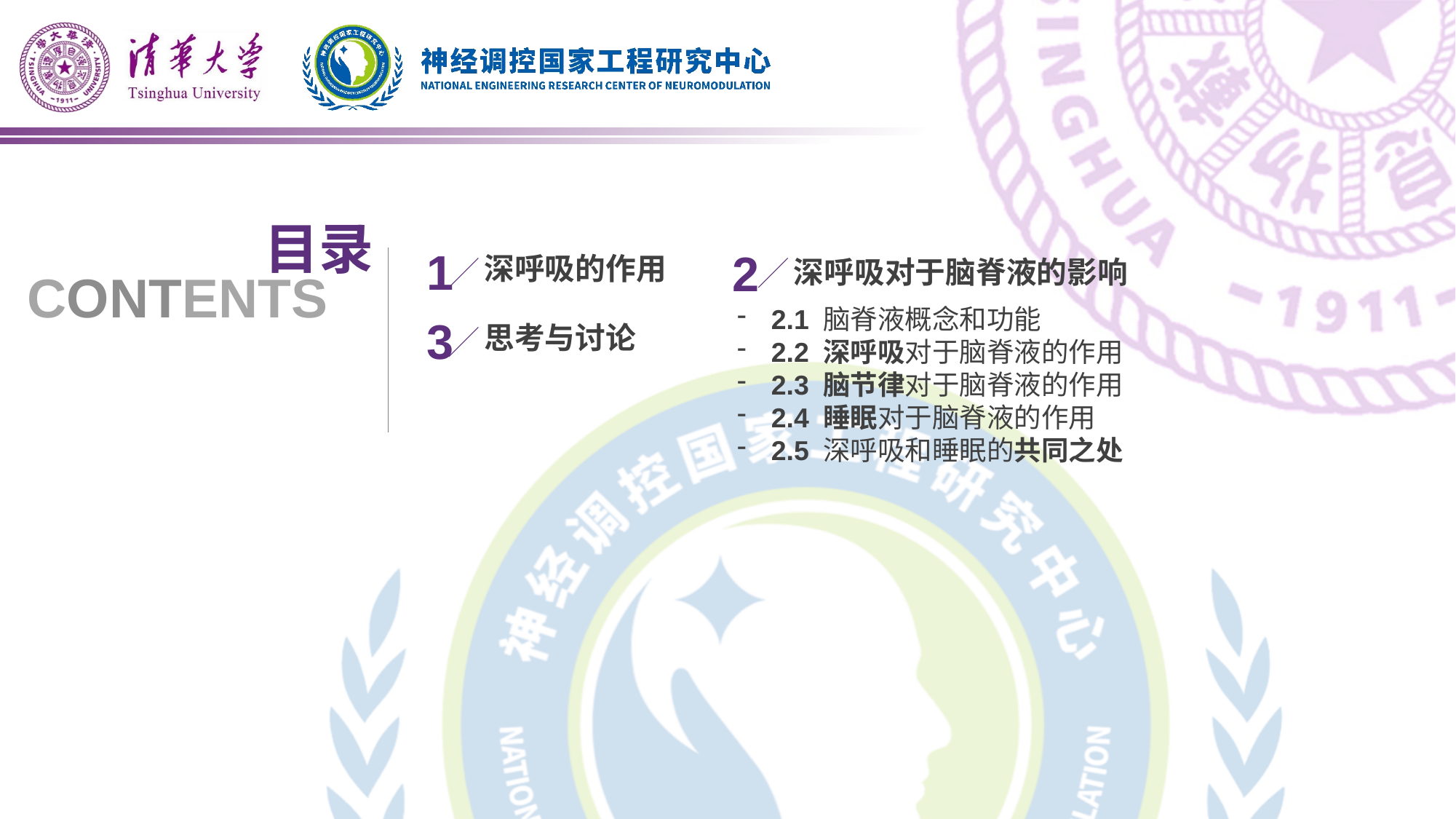

目录
1
2
深呼吸的作用
深呼吸对于脑脊液的影响
CONTENTS
3
思考与讨论

2.1 脑脊液概念和功能
2.2 深呼吸对于脑脊液的作用
2.3 脑节律对于脑脊液的作用
2.4 睡眠对于脑脊液的作用
2.5 深呼吸和睡眠的共同之处